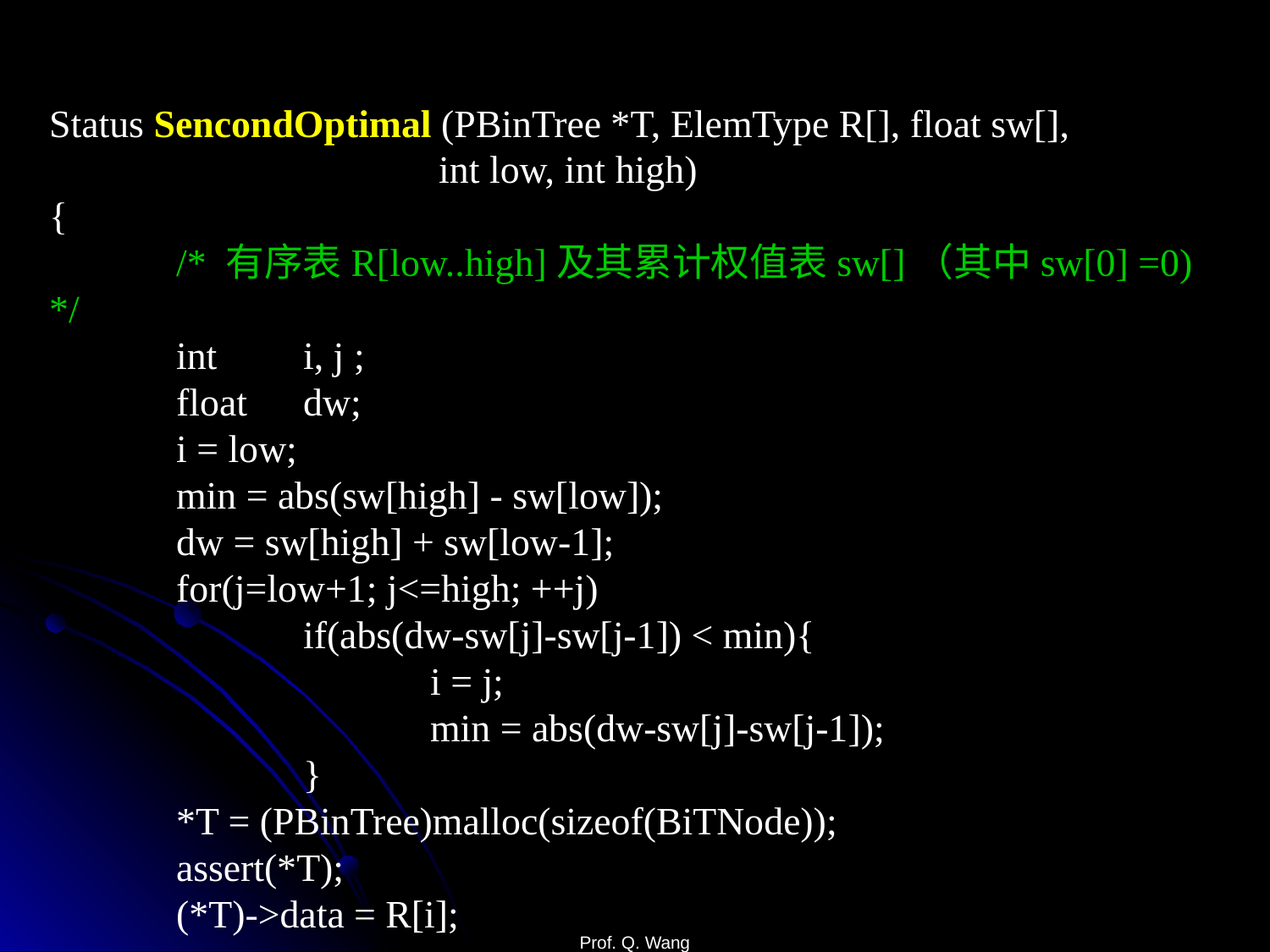

Status SencondOptimal (PBinTree *T, ElemType R[], float sw[],
                                        int low, int high)
{
	/* 有序表R[low..high]及其累计权值表sw[]（其中sw[0] =0) */
	int	i, j ;
	float	dw;
	i = low;
	min = abs(sw[high] - sw[low]);
	dw = sw[high] + sw[low-1];
	for(j=low+1; j<=high; ++j)
		if(abs(dw-sw[j]-sw[j-1]) < min){
			i = j;
			min = abs(dw-sw[j]-sw[j-1]);
		}
	*T = (PBinTree)malloc(sizeof(BiTNode));
	assert(*T);
	(*T)->data = R[i];

Prof. Q. Wang